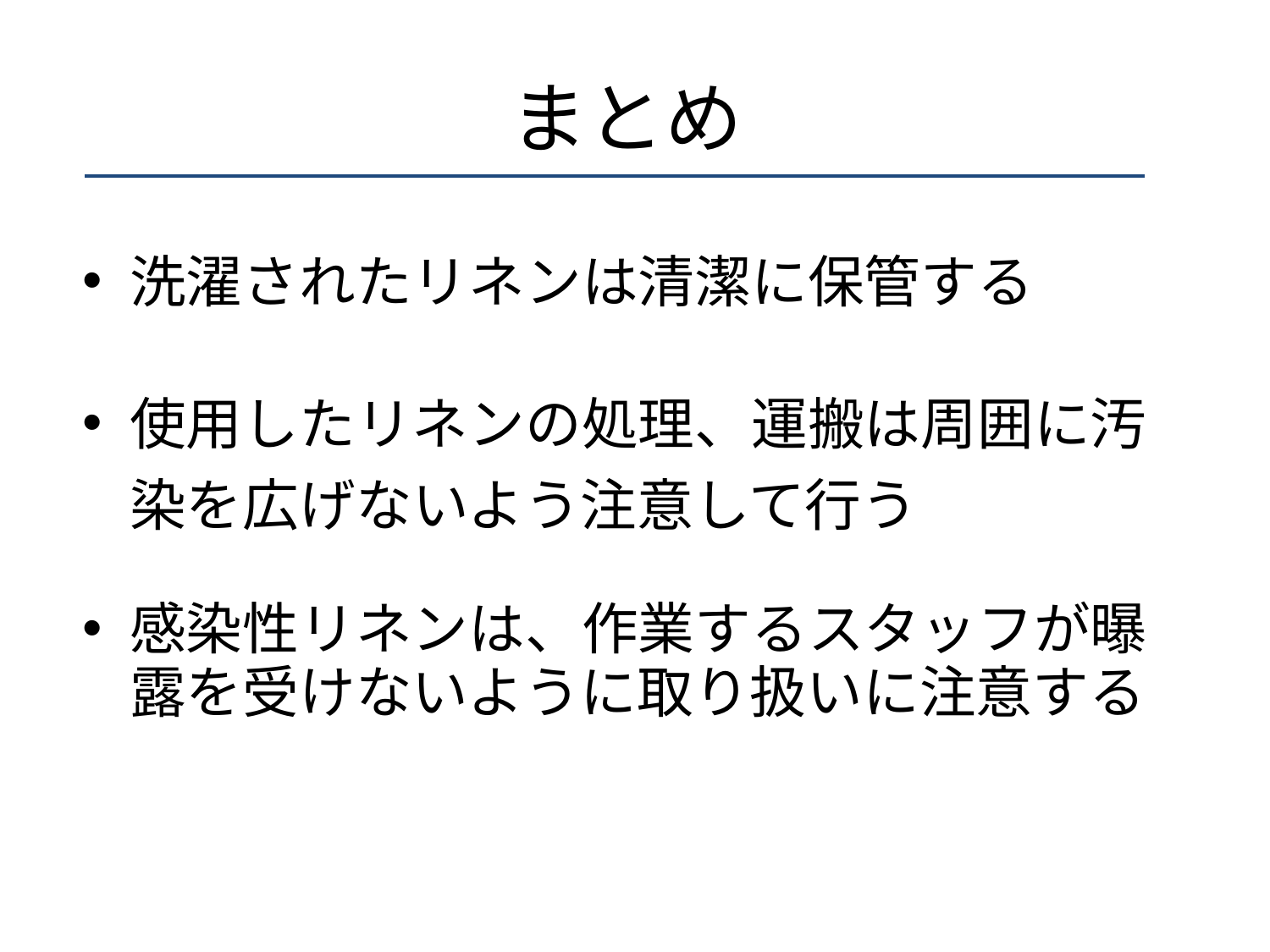

# まとめ
洗濯されたリネンは清潔に保管する

使用したリネンの処理、運搬は周囲に汚染を広げないよう注意して行う

感染性リネンは、作業するスタッフが曝露を受けないように取り扱いに注意する